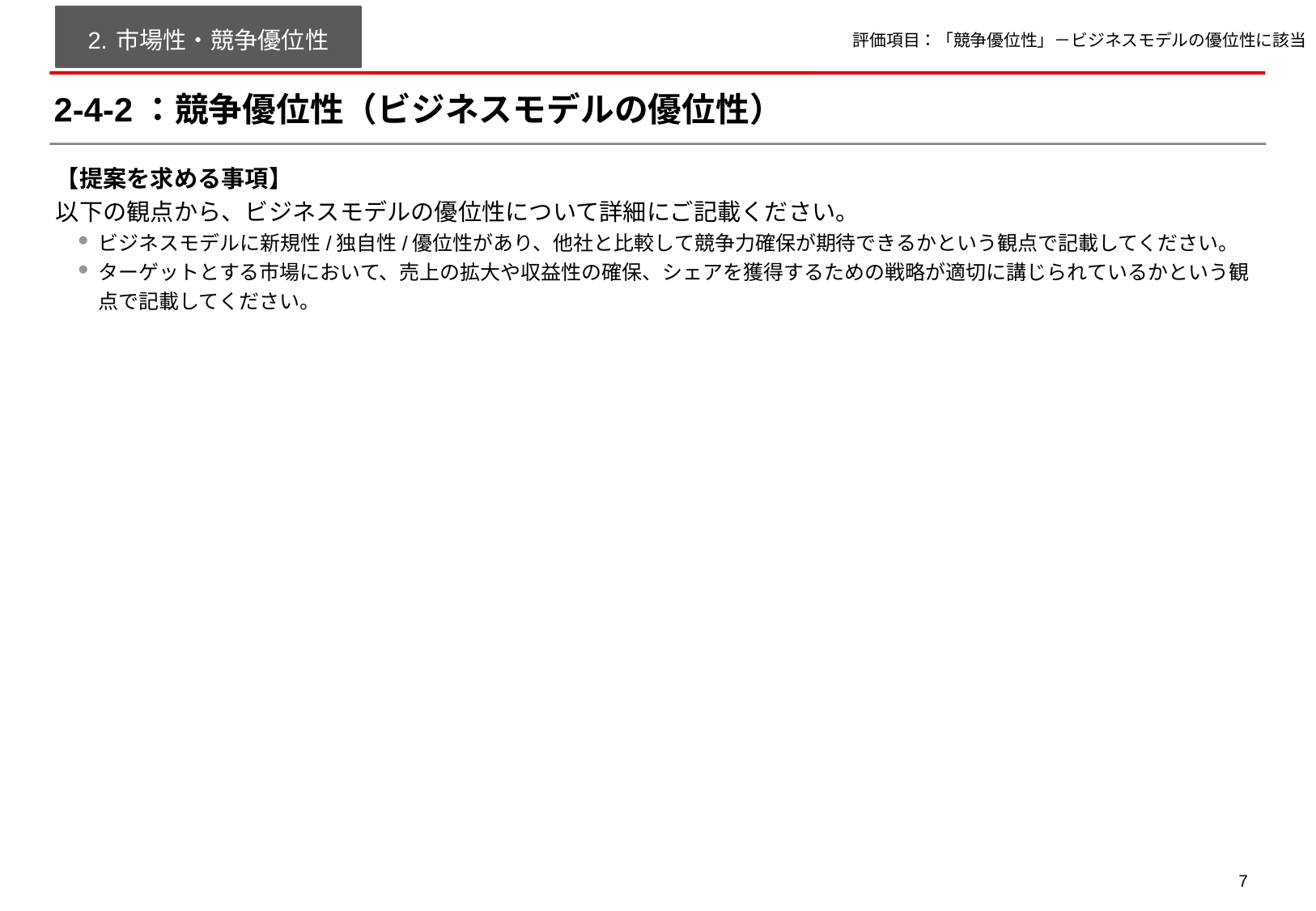

市場性・競争優位性
評価項目：「競争優位性」－ビジネスモデルの優位性に該当
# 2-4-2：競争優位性（ビジネスモデルの優位性）
【提案を求める事項】
以下の観点から、ビジネスモデルの優位性について詳細にご記載ください。
ビジネスモデルに新規性/独自性/優位性があり、他社と比較して競争力確保が期待できるかという観点で記載してください。
ターゲットとする市場において、売上の拡大や収益性の確保、シェアを獲得するための戦略が適切に講じられているかという観点で記載してください。